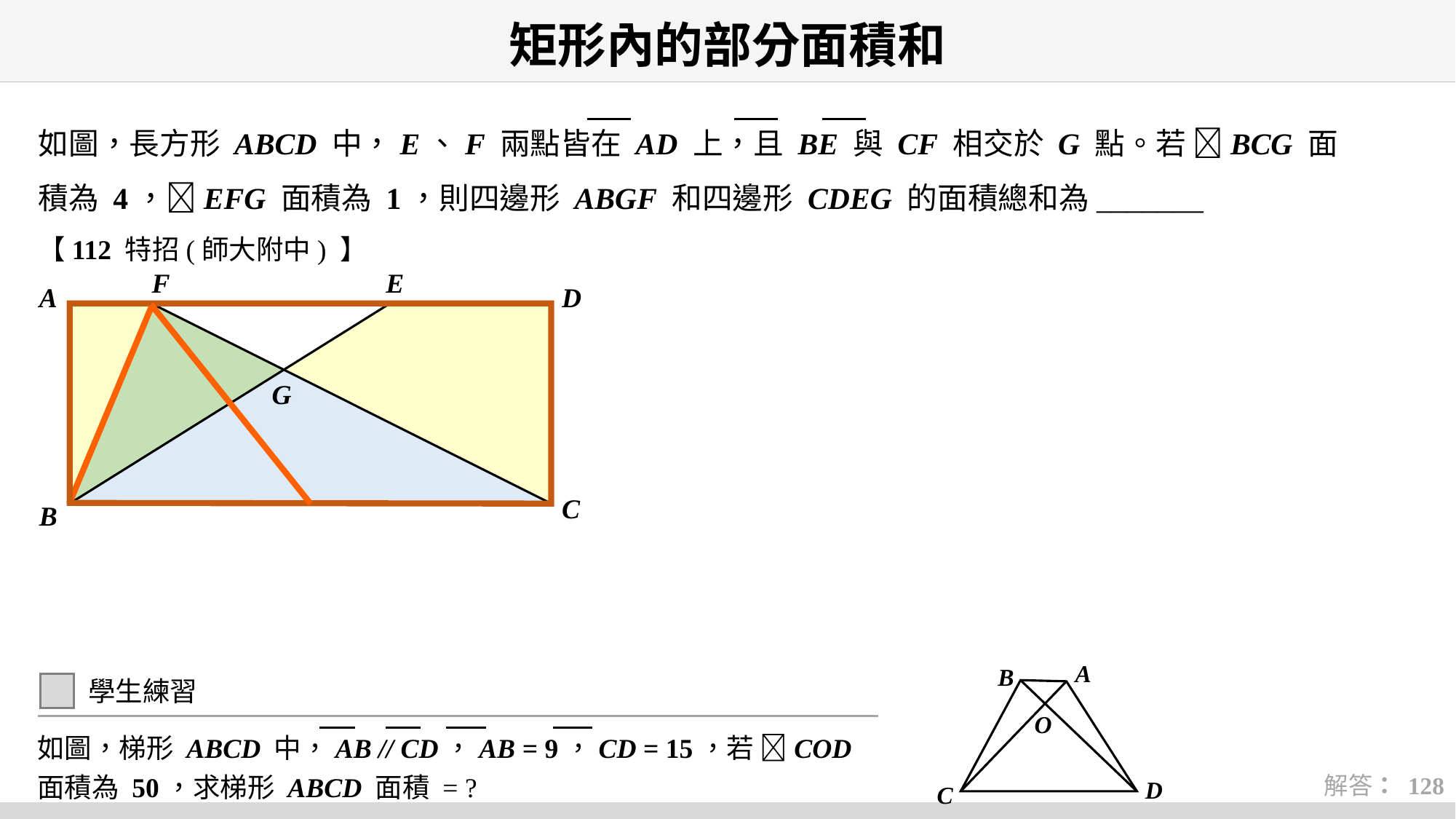

# 矩形內的部分面積和
如圖，長方形 ABCD 中，E、F 兩點皆在 AD 上，且 BE 與 CF 相交於 G 點。若 ΔBCG 面積為 4，ΔEFG 面積為 1，則四邊形 ABGF 和四邊形 CDEG 的面積總和為_______         【112 特招(師大附中) 】
F
E
A
D

G
C
B
A
B

O
C
學生練習

如圖，梯形 ABCD 中，AB // CD，AB = 9，CD = 15，若 ΔCOD 面積為 50，求梯形 ABCD 面積 = ?
解答： 128
D